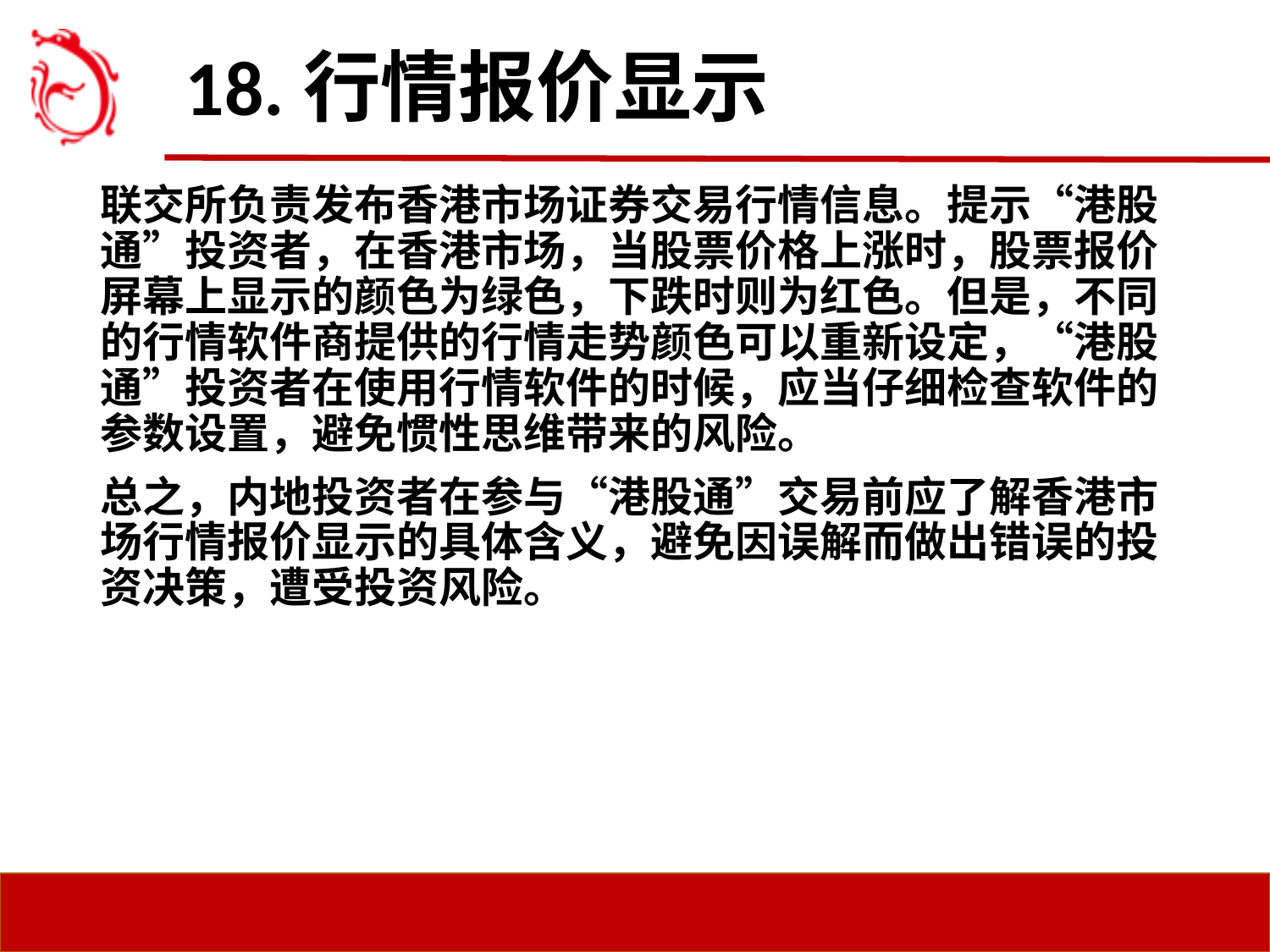

# 18.行情报价显示
联交所负责发布香港市场证券交易行情信息。提示“港股通”投资者，在香港市场，当股票价格上涨时，股票报价屏幕上显示的颜色为绿色，下跌时则为红色。但是，不同的行情软件商提供的行情走势颜色可以重新设定，“港股通”投资者在使用行情软件的时候，应当仔细检查软件的参数设置，避免惯性思维带来的风险。
总之，内地投资者在参与“港股通”交易前应了解香港市场行情报价显示的具体含义，避免因误解而做出错误的投资决策，遭受投资风险。